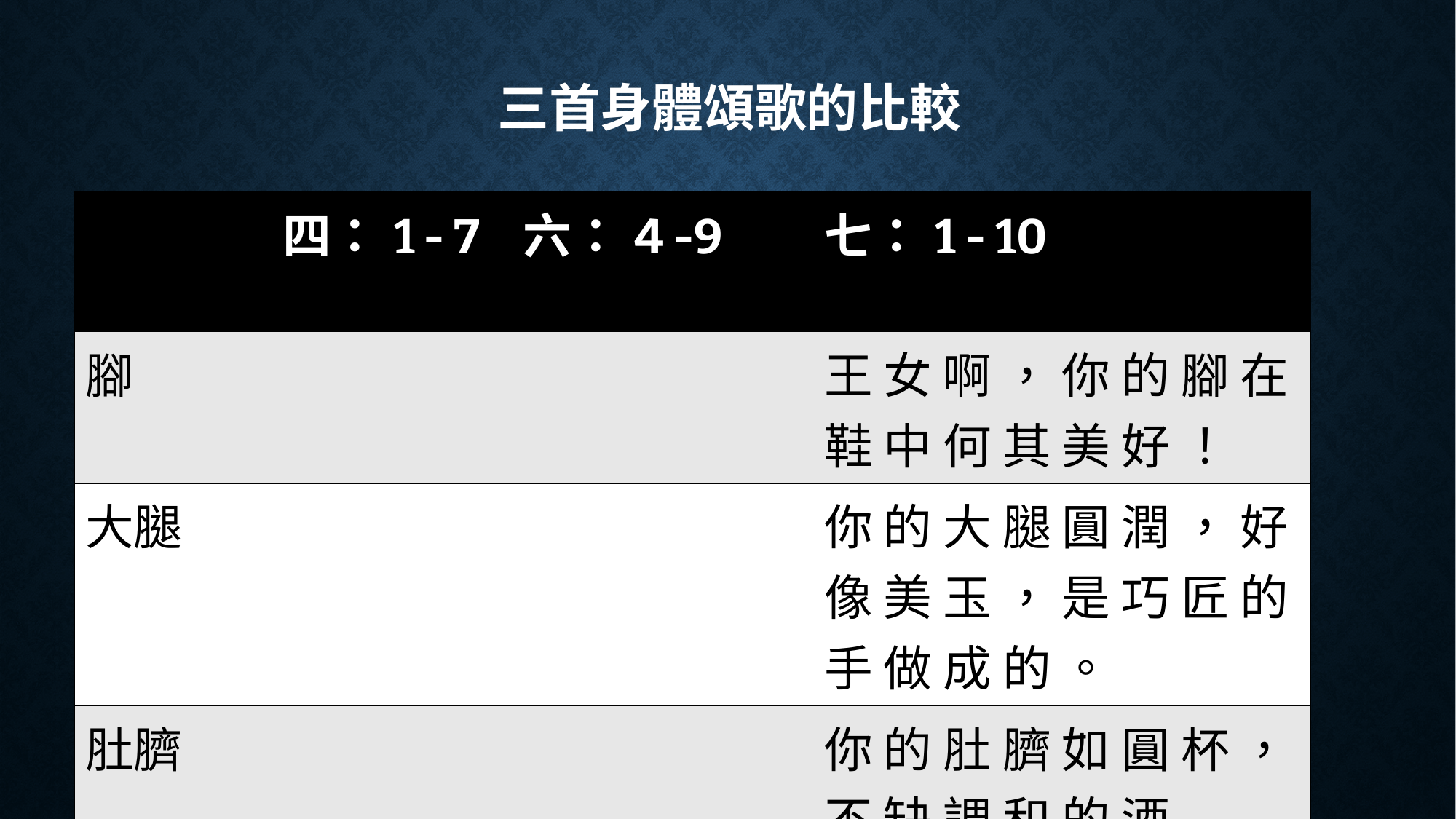

# 三首身體頌歌的比較
|  | 四：1 - 7 | 六：4 -9 | 七：1 - 10 |
| --- | --- | --- | --- |
| 腳 |  |  | 王 女 啊 ， 你 的 腳 在 鞋 中 何 其 美 好 ！ |
| 大腿 |  |  | 你 的 大 腿 圓 潤 ， 好 像 美 玉 ， 是 巧 匠 的 手 做 成 的 。 |
| 肚臍 |  |  | 你 的 肚 臍 如 圓 杯 ， 不 缺 調 和 的 酒 |